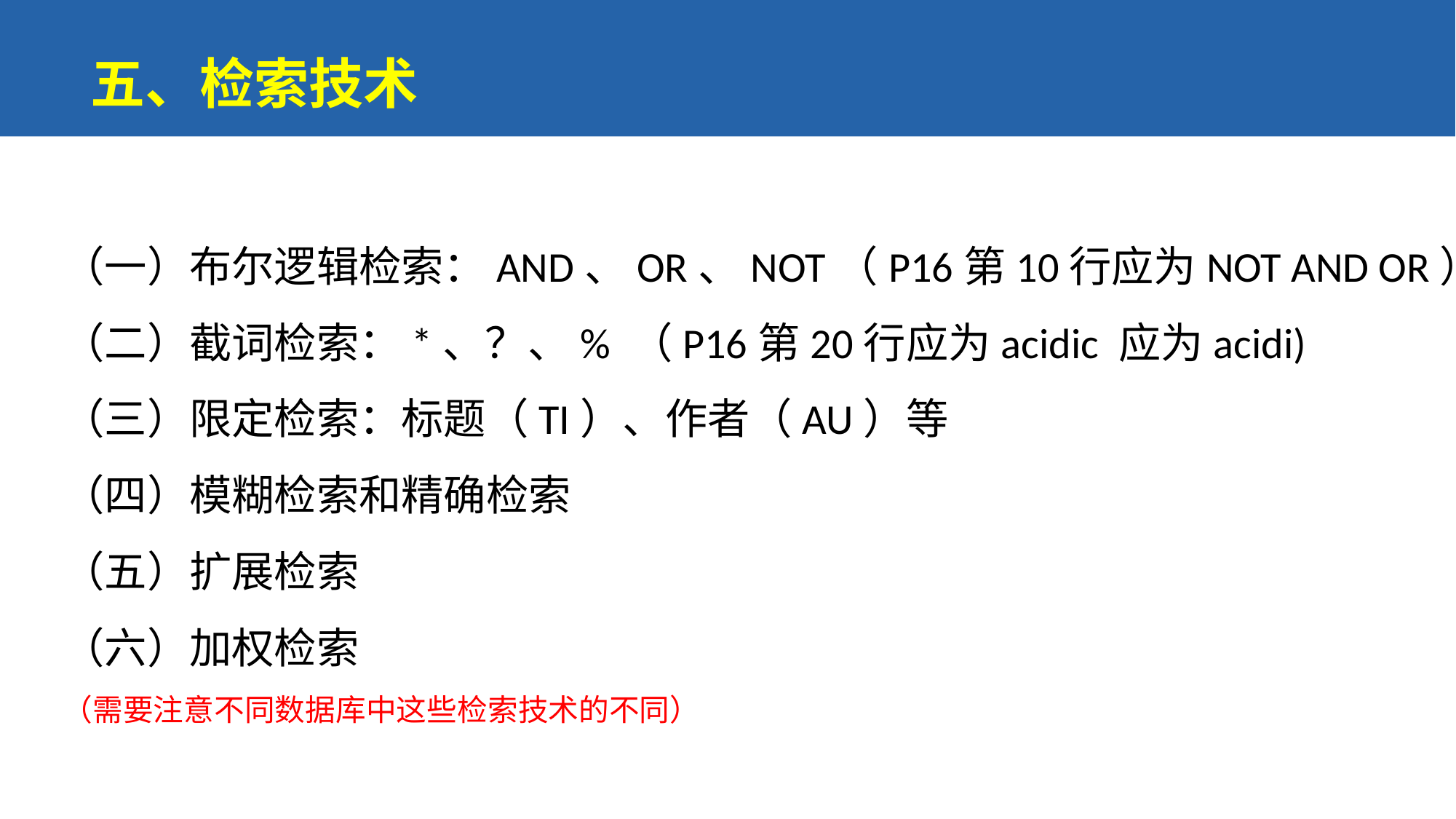

五、检索技术

（一）布尔逻辑检索：AND、OR、NOT（P16第10行应为NOT AND OR）
（二）截词检索：*、？、% （P16第20行应为acidic 应为acidi)
（三）限定检索：标题（TI）、作者（AU）等
（四）模糊检索和精确检索
（五）扩展检索
（六）加权检索
（需要注意不同数据库中这些检索技术的不同）